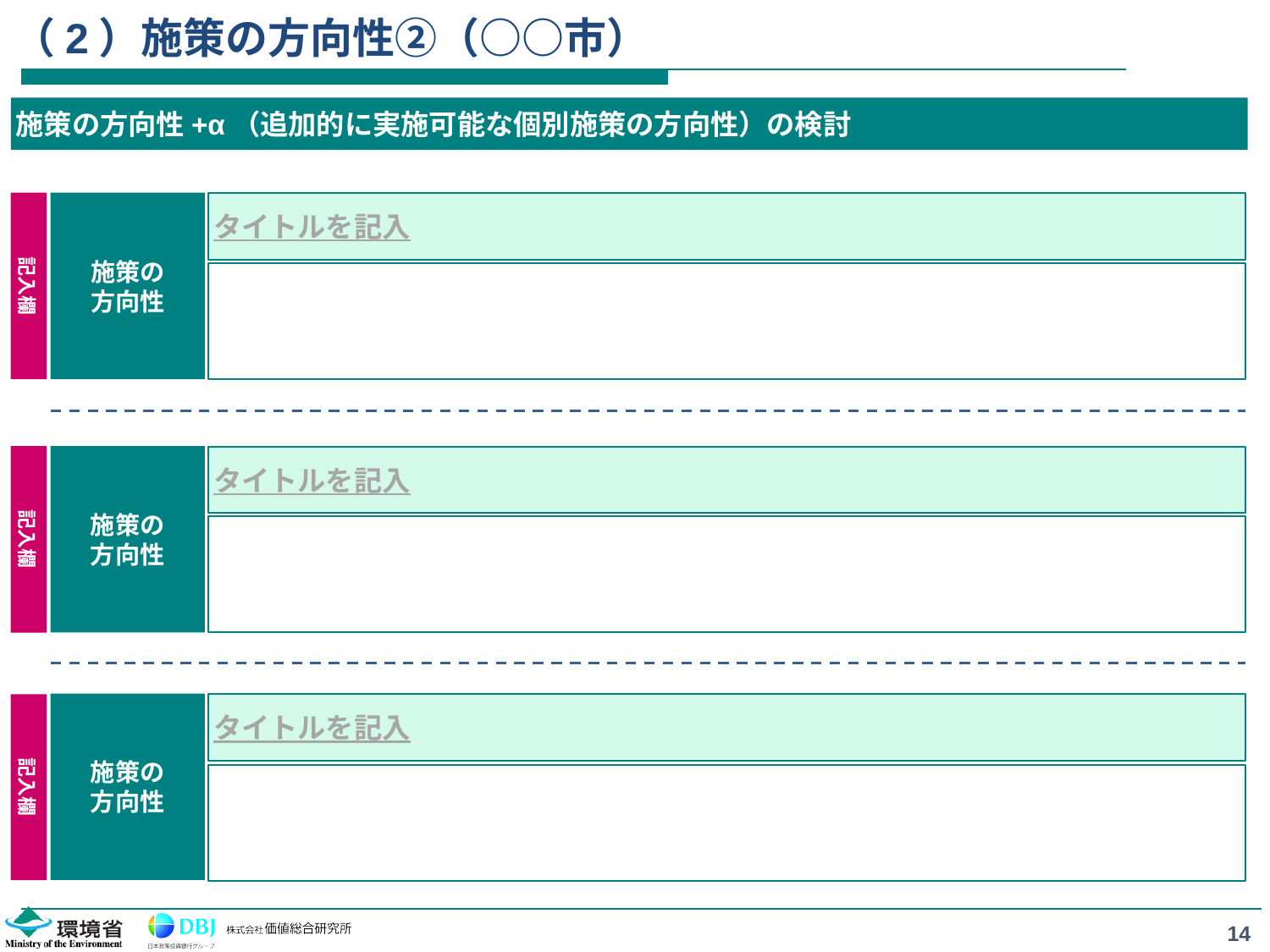

# （2）施策の方向性②（○○市）
施策の方向性+α（追加的に実施可能な個別施策の方向性）の検討
記入欄
施策の
方向性
タイトルを記入

記入欄
施策の
方向性
タイトルを記入

施策の
方向性
タイトルを記入
記入欄

14